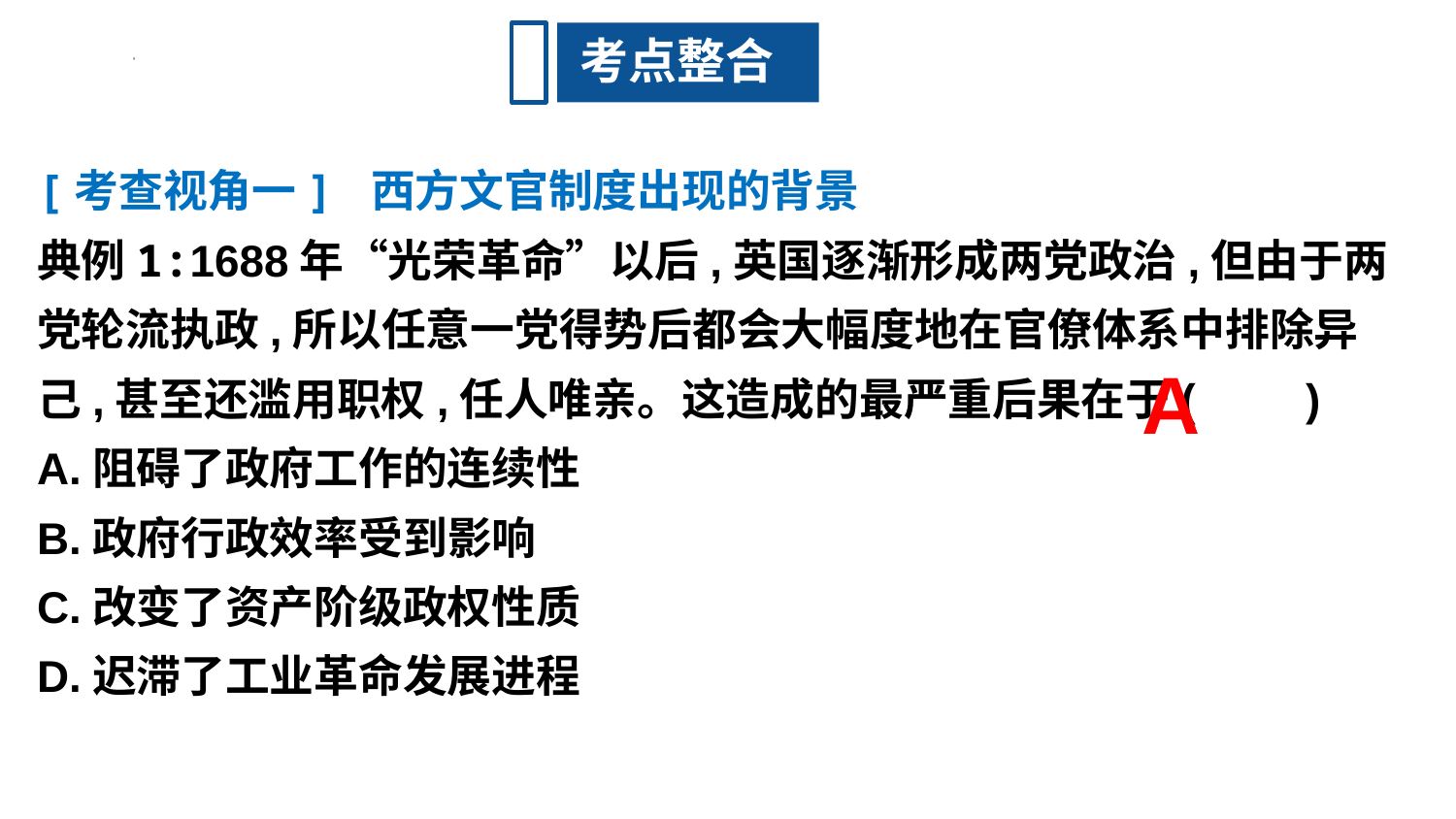

考点整合
[考查视角一] 西方文官制度出现的背景
典例1:1688年“光荣革命”以后,英国逐渐形成两党政治,但由于两党轮流执政,所以任意一党得势后都会大幅度地在官僚体系中排除异己,甚至还滥用职权,任人唯亲。这造成的最严重后果在于(　　)
A.阻碍了政府工作的连续性
B.政府行政效率受到影响
C.改变了资产阶级政权性质
D.迟滞了工业革命发展进程
A